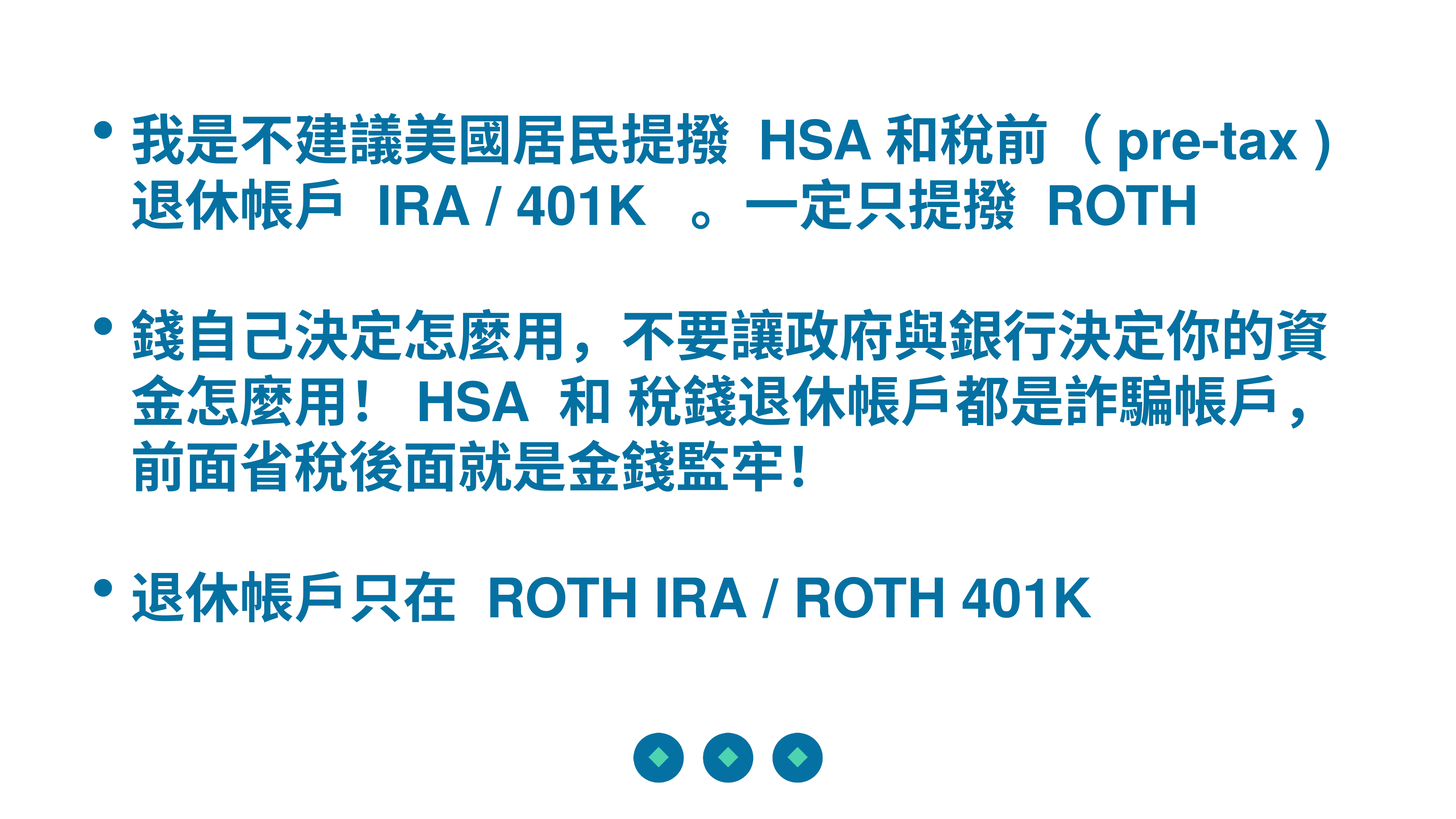

我是不建議美國居民提撥 HSA和稅前（pre-tax )退休帳戶 IRA / 401K  。一定只提撥 ROTH

錢自己決定怎麼用，不要讓政府與銀行決定你的資金怎麼用！HSA 和 稅錢退休帳戶都是詐騙帳戶，前面省稅後面就是金錢監牢！

退休帳戶只在 ROTH IRA / ROTH 401K